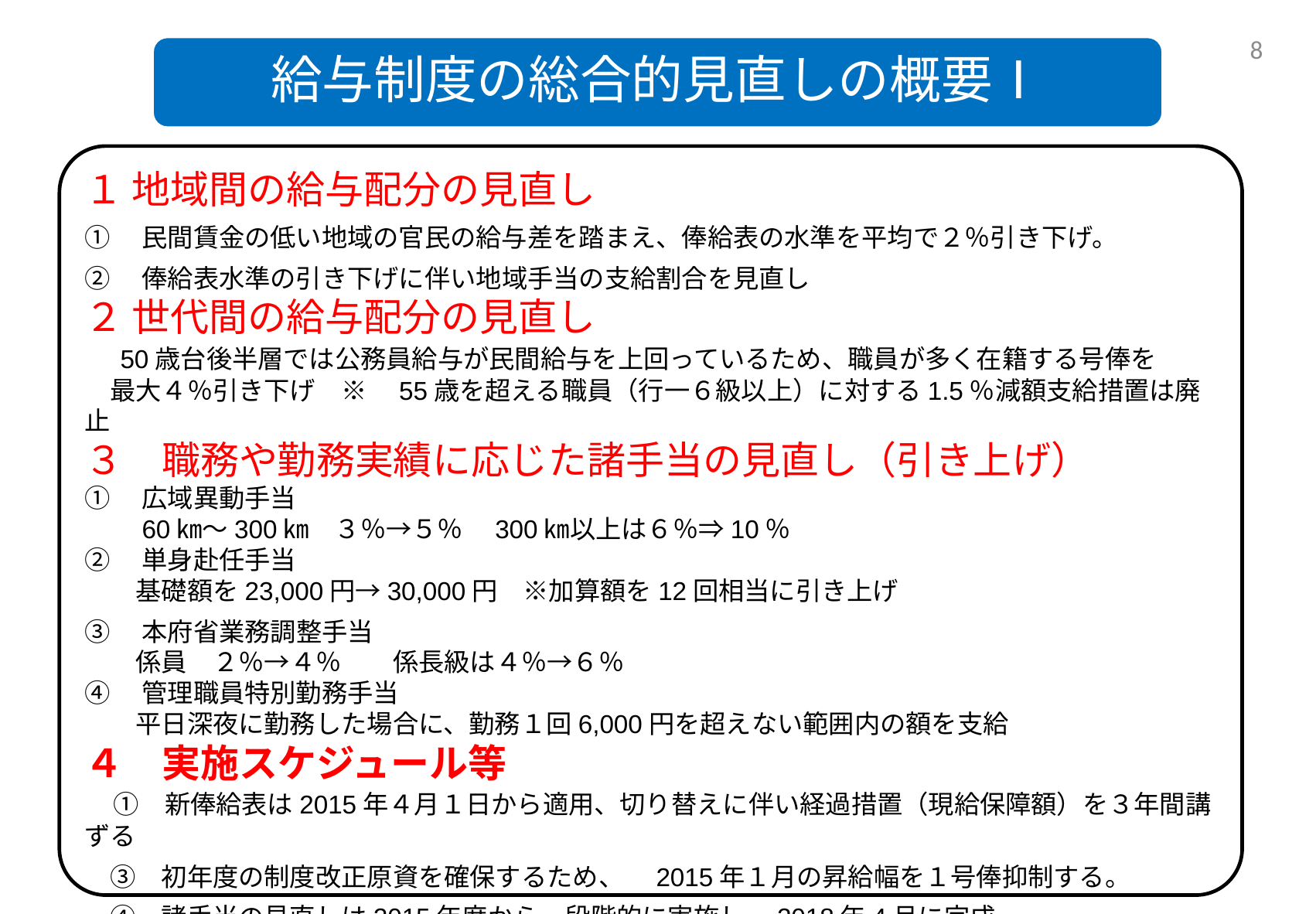

8

給与制度の総合的見直しの概要Ⅰ
１ 地域間の給与配分の見直し
①　民間賃金の低い地域の官民の給与差を踏まえ、俸給表の水準を平均で２％引き下げ。
②　俸給表水準の引き下げに伴い地域手当の支給割合を見直し
２ 世代間の給与配分の見直し
　50歳台後半層では公務員給与が民間給与を上回っているため、職員が多く在籍する号俸を
　最大４％引き下げ　※　55歳を超える職員（行一６級以上）に対する1.5％減額支給措置は廃止
３　職務や勤務実績に応じた諸手当の見直し（引き上げ）
①　広域異動手当
　　60㎞～300㎞　３％→５％　300㎞以上は６％⇒10％
②　単身赴任手当
　　基礎額を23,000円→30,000円　※加算額を12回相当に引き上げ
③　本府省業務調整手当
　　係員　２％→４％　　係長級は４％→６％
④　管理職員特別勤務手当
　　平日深夜に勤務した場合に、勤務１回6,000円を超えない範囲内の額を支給
４　実施スケジュール等
　①　新俸給表は2015年４月１日から適用、切り替えに伴い経過措置（現給保障額）を３年間講ずる
　③　初年度の制度改正原資を確保するため、　2015年１月の昇給幅を１号俸抑制する。
　④　諸手当の見直しは2015年度から　段階的に実施し、2018年4月に完成